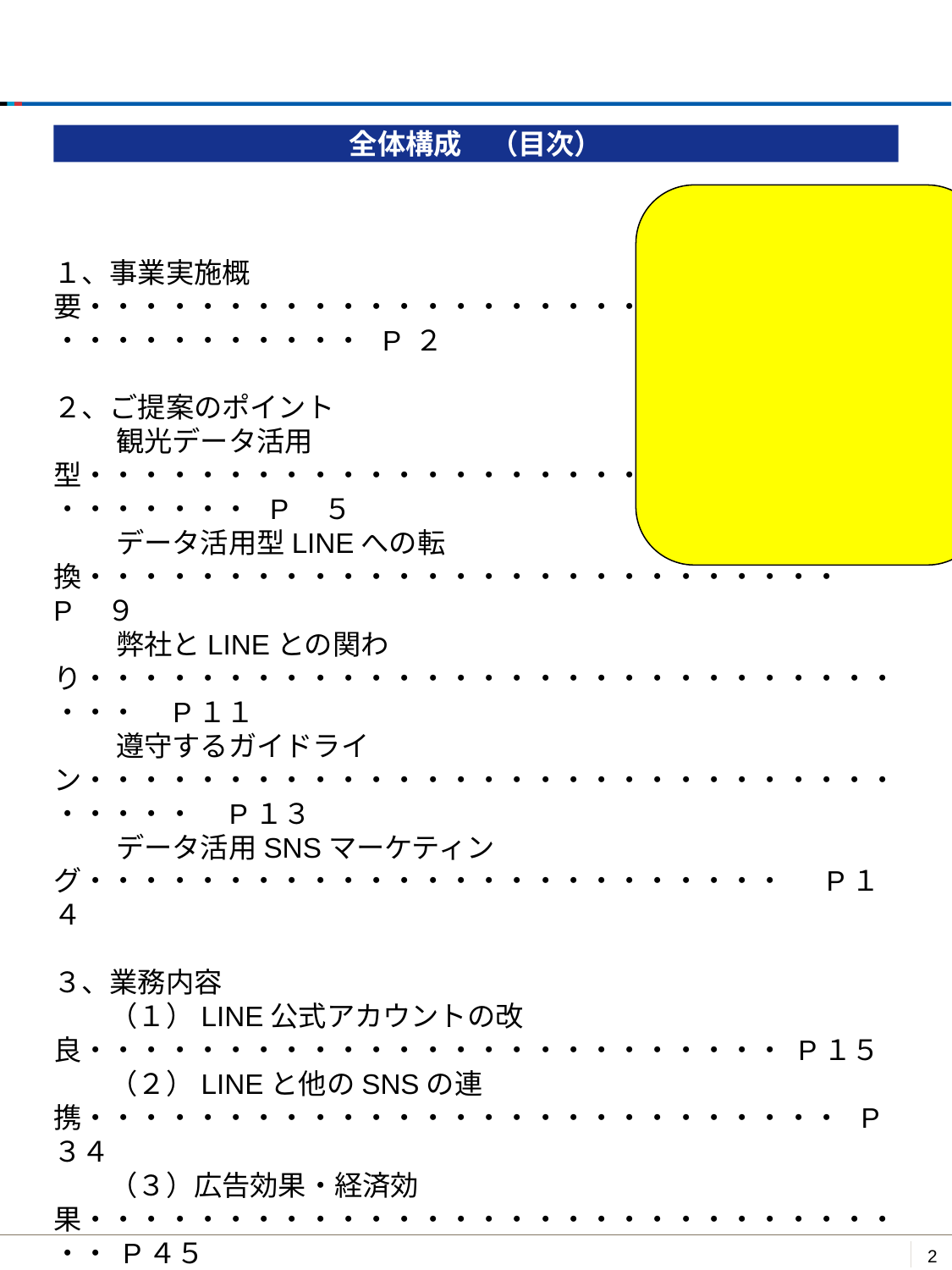

全体構成　（目次）

１、事業実施概要・・・・・・・・・・・・・・・・・・・・・・・・・・・・・・・・・・・・・・・・  P ２

２、ご提案のポイント
　　 観光データ活用型・・・・・・・・・・・・・・・・・・・・・・・・・・・・・・・・・・・・  P　５
　　 データ活用型LINEへの転換・・・・・・・・・・・・・・・・・・・・・・・・・・・  P　９
　　 弊社とLINEとの関わり・・・・・・・・・・・・・・・・・・・・・・・・・・・・・・・・　P１１
　　 遵守するガイドライン・・・・・・・・・・・・・・・・・・・・・・・・・・・・・・・・・・　P１３
　　 データ活用SNSマーケティング・・・・・・・・・・・・・・・・・・・・・・・・・　 P１４

３、業務内容
　　（１）LINE公式アカウントの改良・・・・・・・・・・・・・・・・・・・・・・・・・ P１５
　　（２）LINEと他のSNSの連携・・・・・・・・・・・・・・・・・・・・・・・・・・・  P３４
　　（３）広告効果・経済効果・・・・・・・・・・・・・・・・・・・・・・・・・・・・・・・ P４５
　　（４）実績報告書の作成・・・・・・・・・・・・・・・・・・・・・・・・・・・・・・・・ P４７

４、これまでの類似事業実績・・・・・・・・・・・・・・・・・・・・・・・・・・・・・・　P４８

５、業務実施体制・・・・・・・・・・・・・・・・・・・・・・・・・・・・・・・・・・・・・・・　P５０

６、業務スケジュール・・・・・・・・・・・・・・・・・・・・・・・・・・・・・・・・・・・・・ P５1

７、見積書・・・・・・・・・・・・・・・・・・・・・・・・・・・・・・・・・・・・・・・・・・・・・　P５２

８、参考資料（東武の観光データマーケティング）・・・・・・・・・・・・・  P５５

2